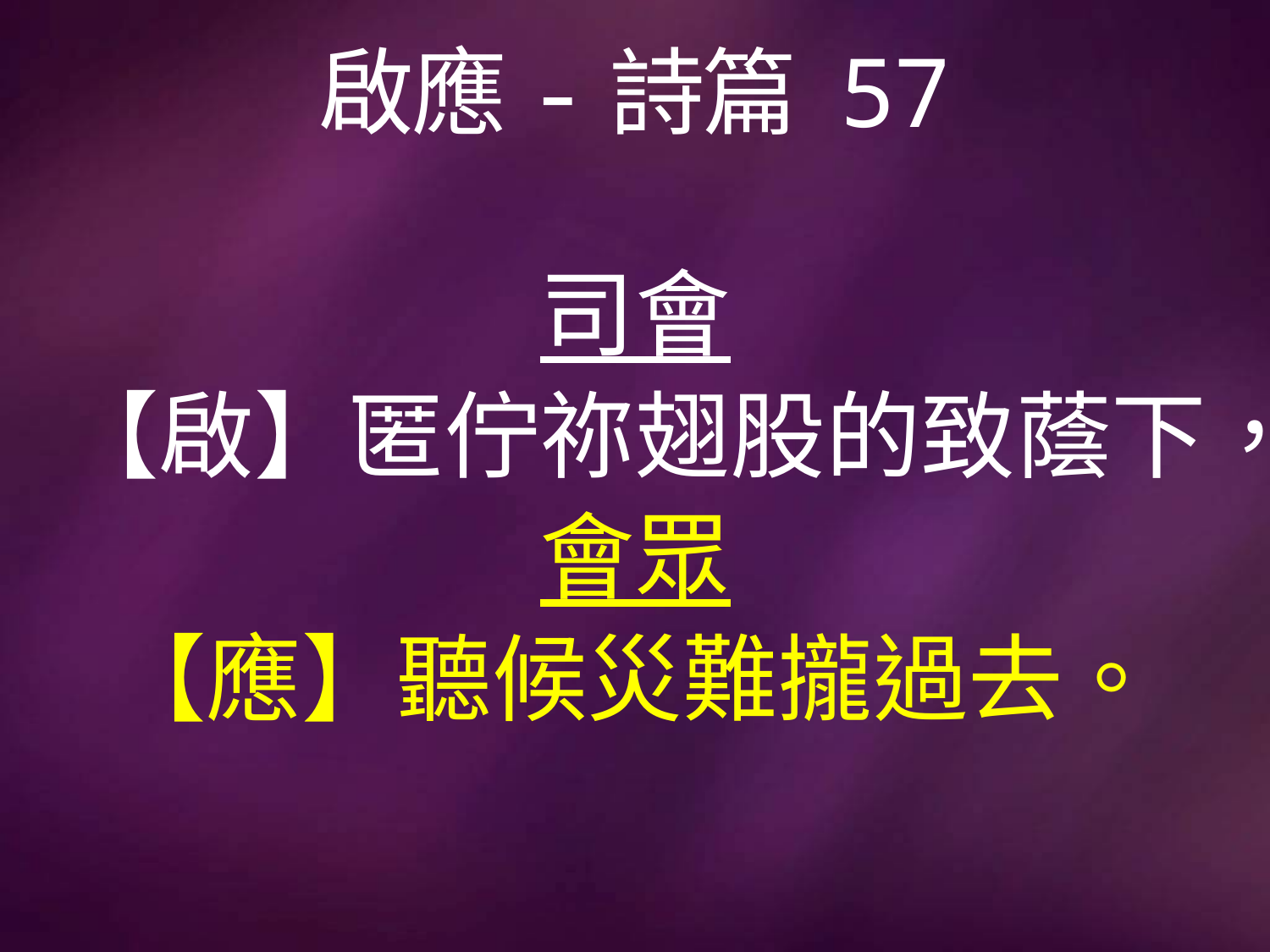

# 啟應-詩篇 57
司會
【啟】匿佇祢翅股的致蔭下，
會眾
【應】聽候災難攏過去。